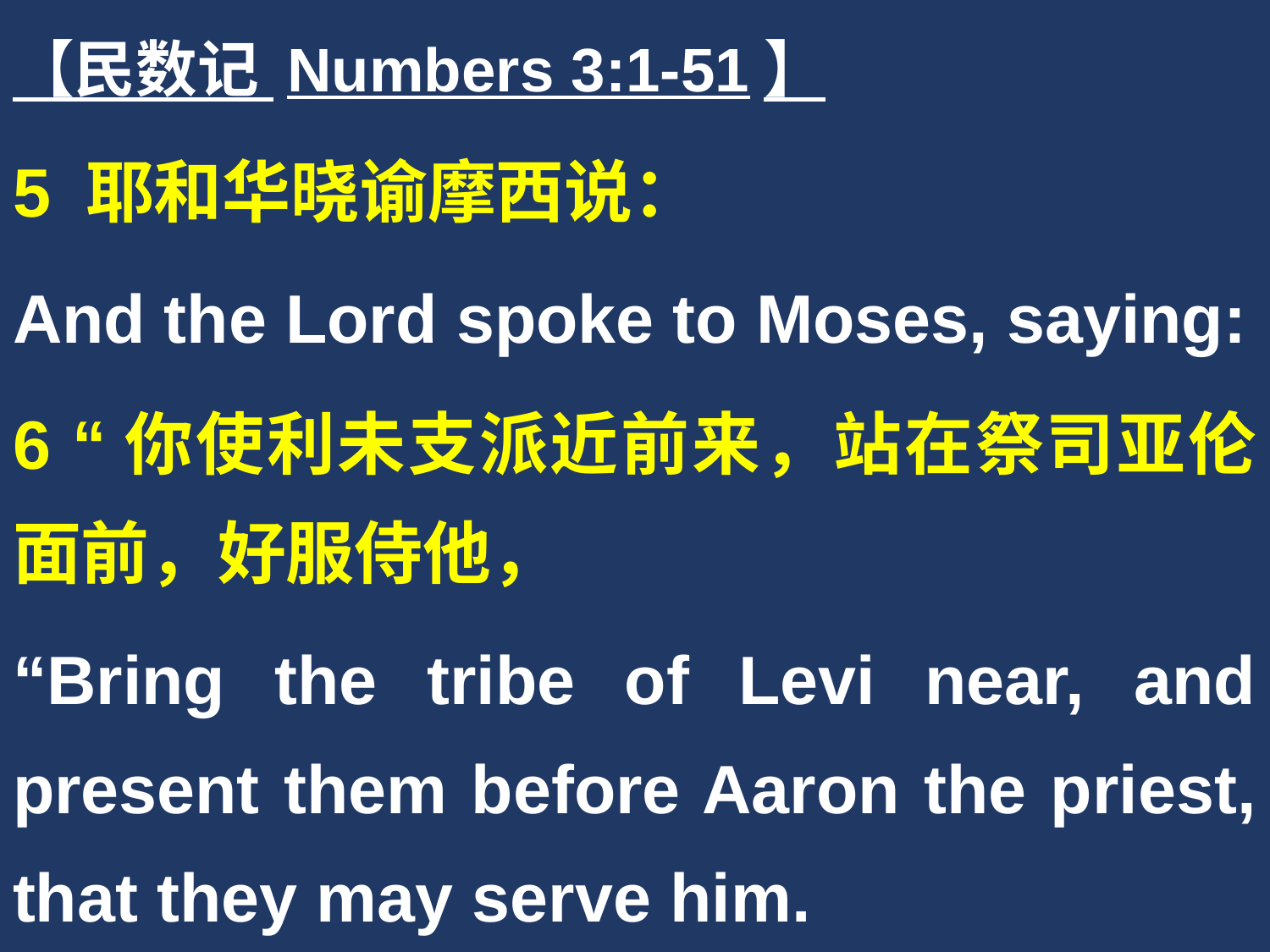

【民数记 Numbers 3:1-51】
5 耶和华晓谕摩西说：
And the Lord spoke to Moses, saying:
6 “你使利未支派近前来，站在祭司亚伦面前，好服侍他，
“Bring the tribe of Levi near, and present them before Aaron the priest, that they may serve him.